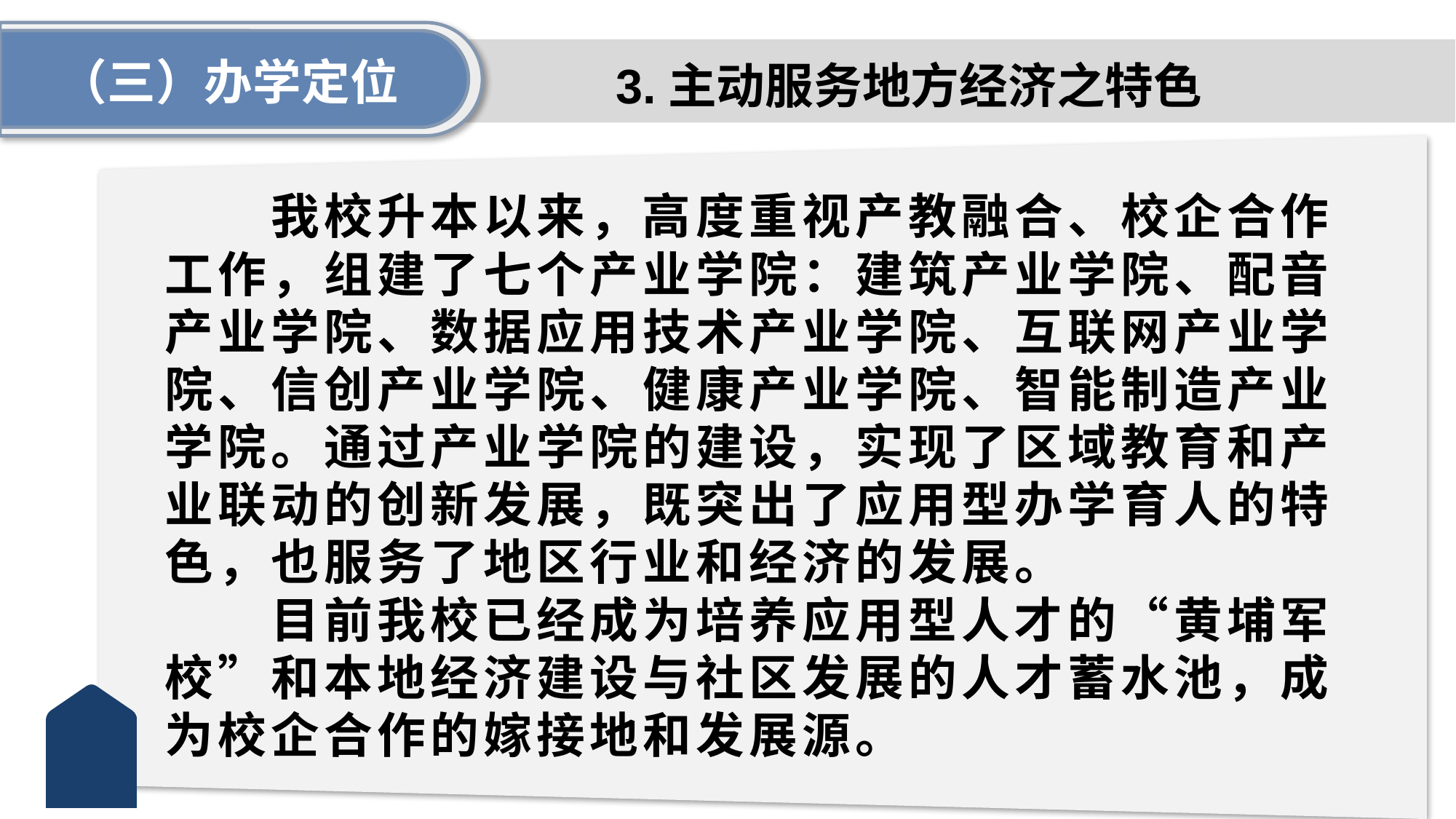

（三）办学定位
3.主动服务地方经济之特色
我校升本以来，高度重视产教融合、校企合作工作，组建了七个产业学院：建筑产业学院、配音产业学院、数据应用技术产业学院、互联网产业学院、信创产业学院、健康产业学院、智能制造产业学院。通过产业学院的建设，实现了区域教育和产业联动的创新发展，既突出了应用型办学育人的特色，也服务了地区行业和经济的发展。
目前我校已经成为培养应用型人才的“黄埔军校”和本地经济建设与社区发展的人才蓄水池，成为校企合作的嫁接地和发展源。